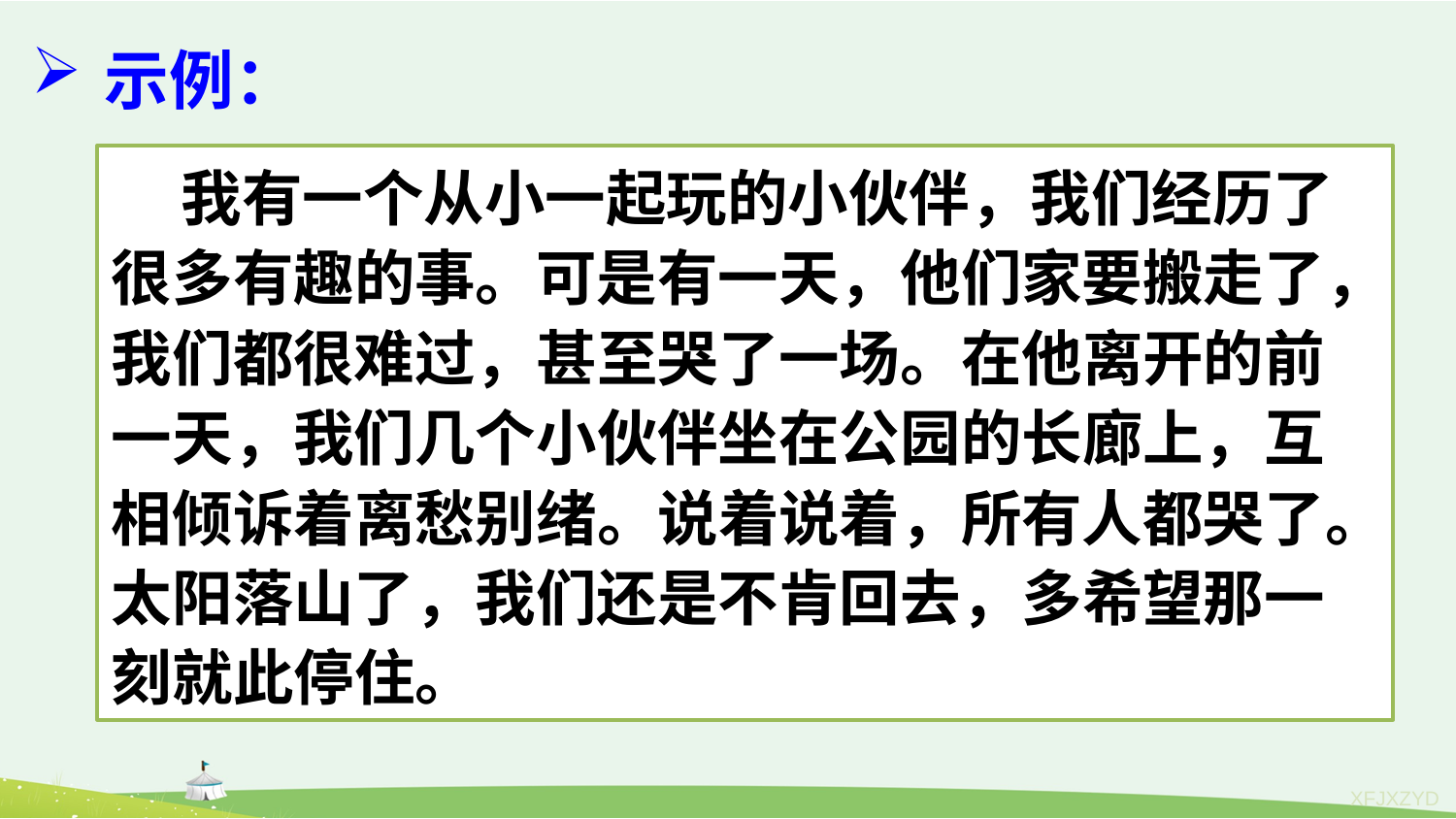

示例：
    我有一个从小一起玩的小伙伴，我们经历了很多有趣的事。可是有一天，他们家要搬走了，我们都很难过，甚至哭了一场。在他离开的前一天，我们几个小伙伴坐在公园的长廊上，互相倾诉着离愁别绪。说着说着，所有人都哭了。太阳落山了，我们还是不肯回去，多希望那一刻就此停住。